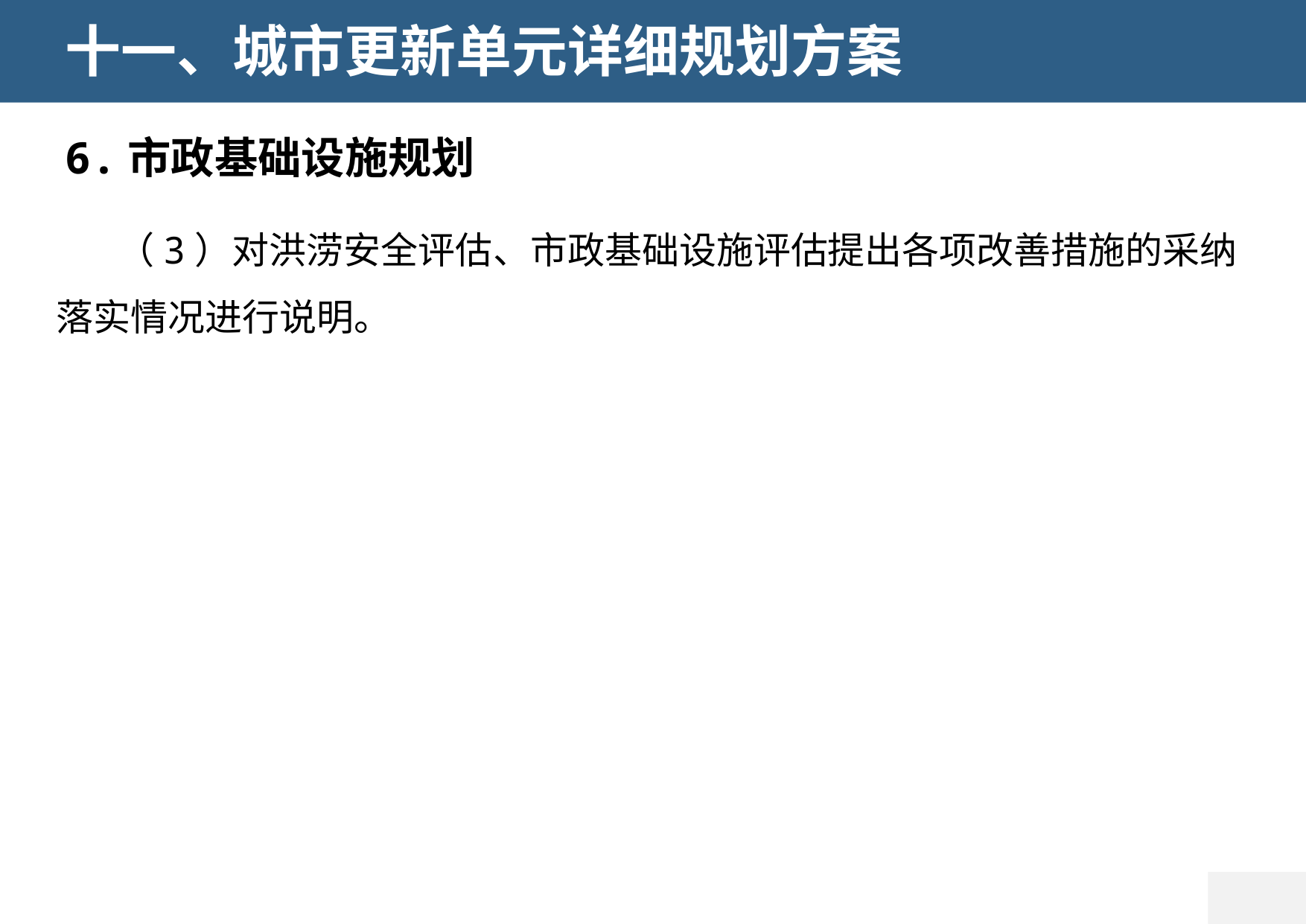

十一、城市更新单元详细规划方案
6.市政基础设施规划
（3）对洪涝安全评估、市政基础设施评估提出各项改善措施的采纳落实情况进行说明。
金  穗  路
63